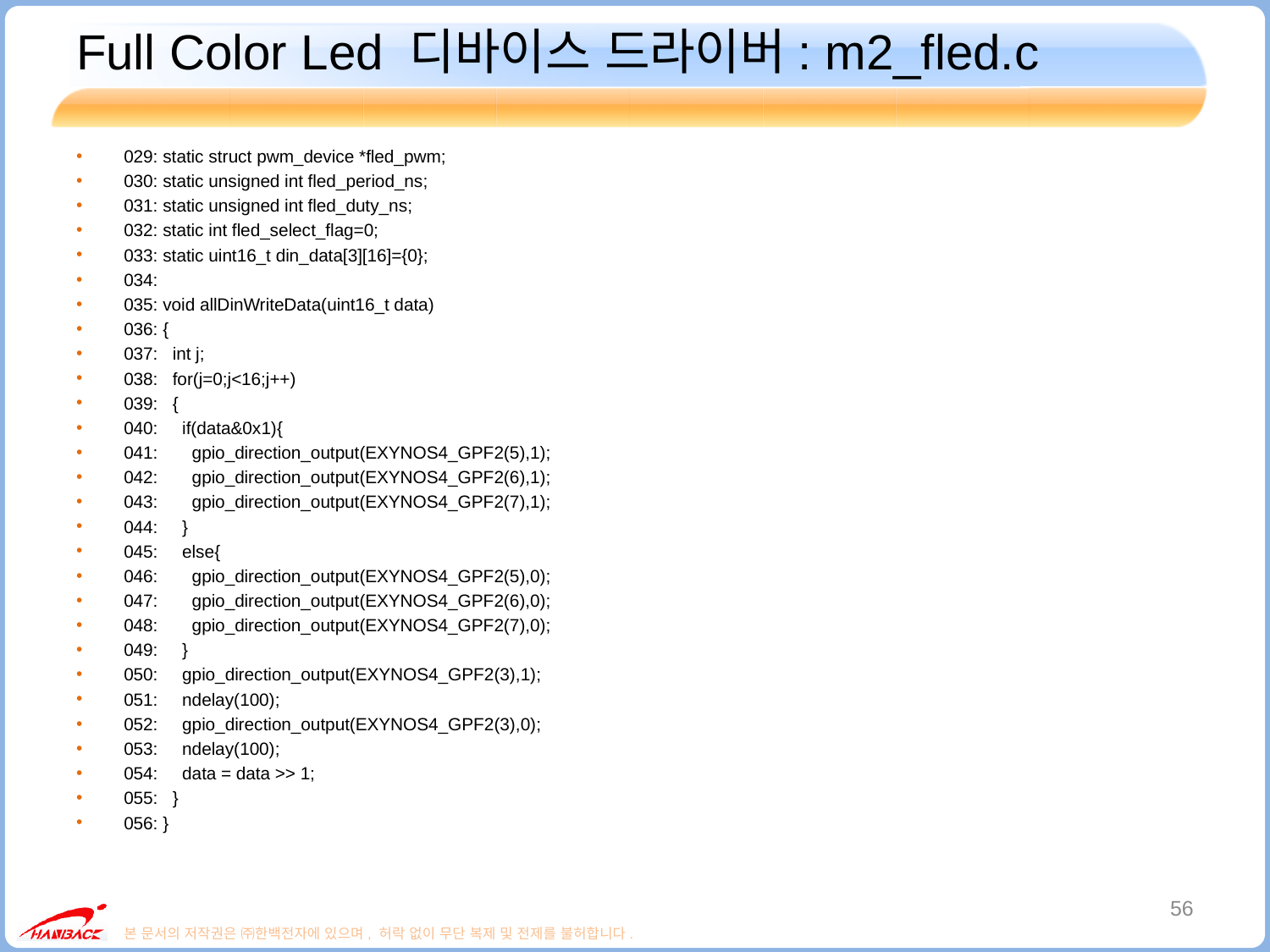

# Full Color Led 디바이스 드라이버: m2_fled.c
029: static struct pwm_device *fled_pwm;
030: static unsigned int fled_period_ns;
031: static unsigned int fled_duty_ns;
032: static int fled_select_flag=0;
033: static uint16_t din_data[3][16]={0};
034:
035: void allDinWriteData(uint16_t data)
036: {
037:   int j;
038:   for(j=0;j<16;j++)
039:   {
040:     if(data&0x1){
041:       gpio_direction_output(EXYNOS4_GPF2(5),1);
042:       gpio_direction_output(EXYNOS4_GPF2(6),1);
043:       gpio_direction_output(EXYNOS4_GPF2(7),1);
044:     }
045:     else{
046:       gpio_direction_output(EXYNOS4_GPF2(5),0);
047:       gpio_direction_output(EXYNOS4_GPF2(6),0);
048:       gpio_direction_output(EXYNOS4_GPF2(7),0);
049:     }
050:     gpio_direction_output(EXYNOS4_GPF2(3),1);
051:     ndelay(100);
052:     gpio_direction_output(EXYNOS4_GPF2(3),0);
053:     ndelay(100);
054:     data = data >> 1;
055:   }
056: }
56